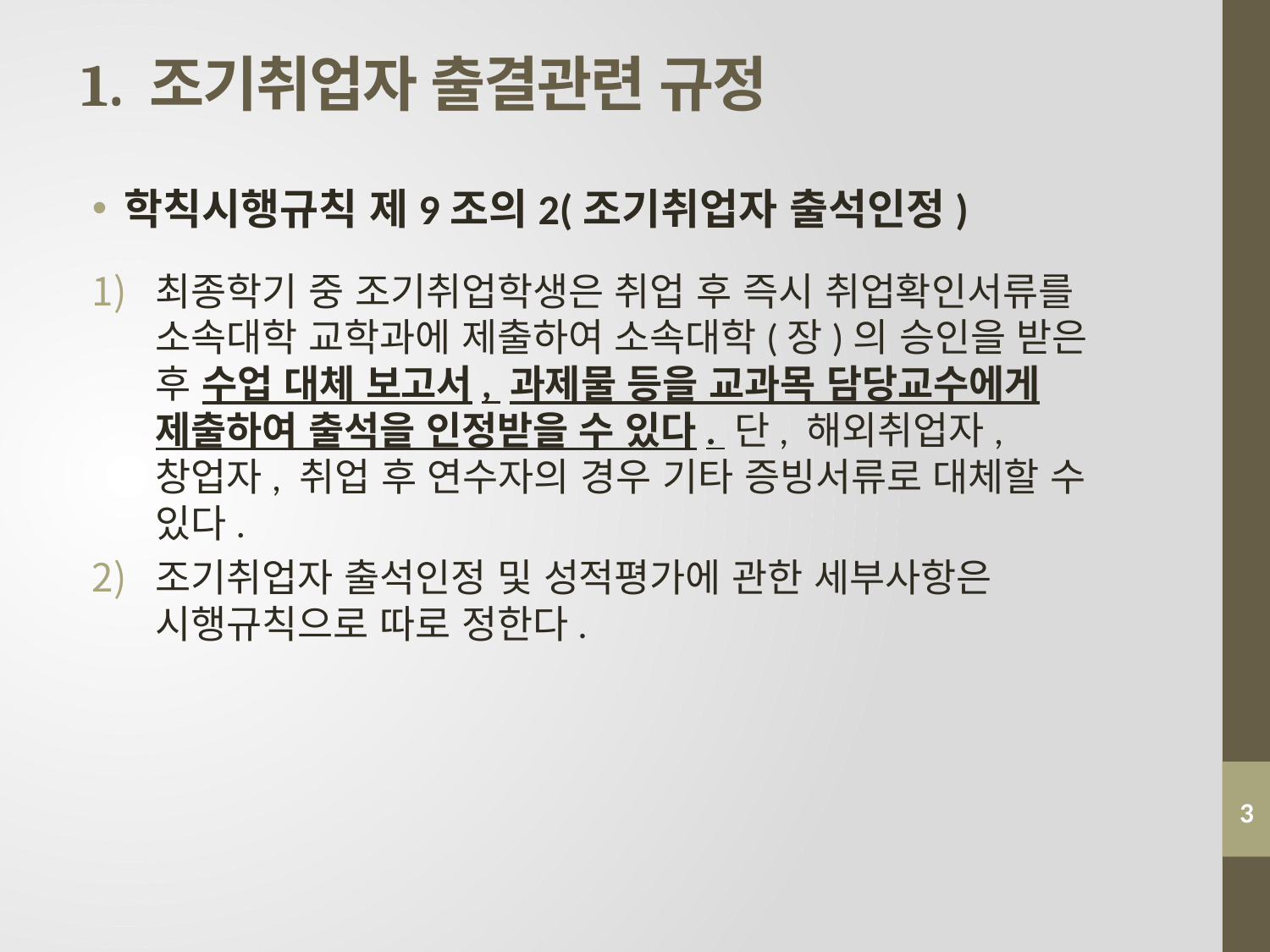

# 1. 조기취업자 출결관련 규정
학칙시행규칙 제9조의2(조기취업자 출석인정)

최종학기 중 조기취업학생은 취업 후 즉시 취업확인서류를 소속대학 교학과에 제출하여 소속대학(장)의 승인을 받은 후 수업 대체 보고서, 과제물 등을 교과목 담당교수에게 제출하여 출석을 인정받을 수 있다. 단, 해외취업자, 창업자, 취업 후 연수자의 경우 기타 증빙서류로 대체할 수 있다.
조기취업자 출석인정 및 성적평가에 관한 세부사항은 시행규칙으로 따로 정한다.
3